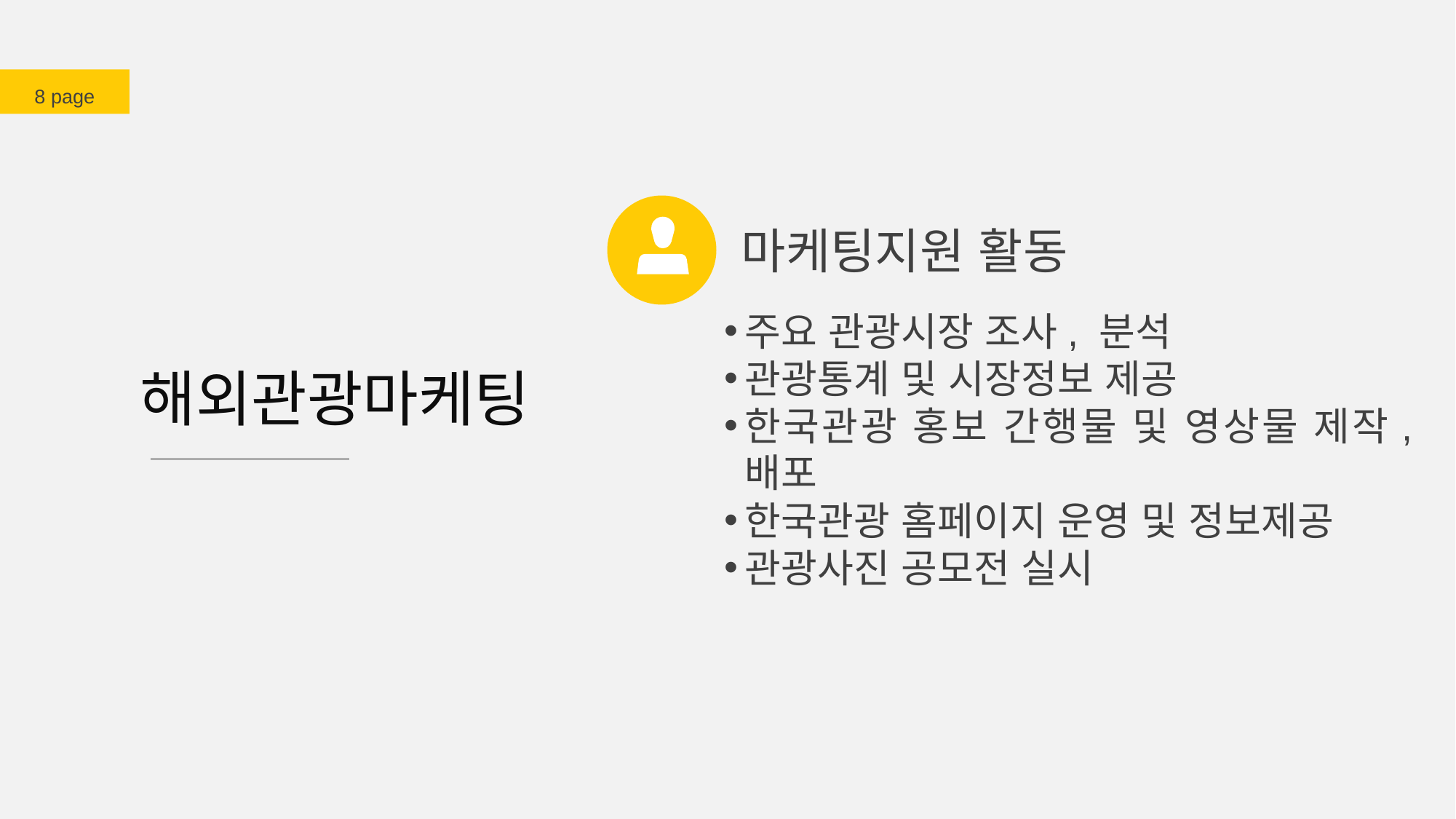

8 page

마케팅지원 활동
주요 관광시장 조사, 분석
관광통계 및 시장정보 제공
한국관광 홍보 간행물 및 영상물 제작, 배포
한국관광 홈페이지 운영 및 정보제공
관광사진 공모전 실시
해외관광마케팅